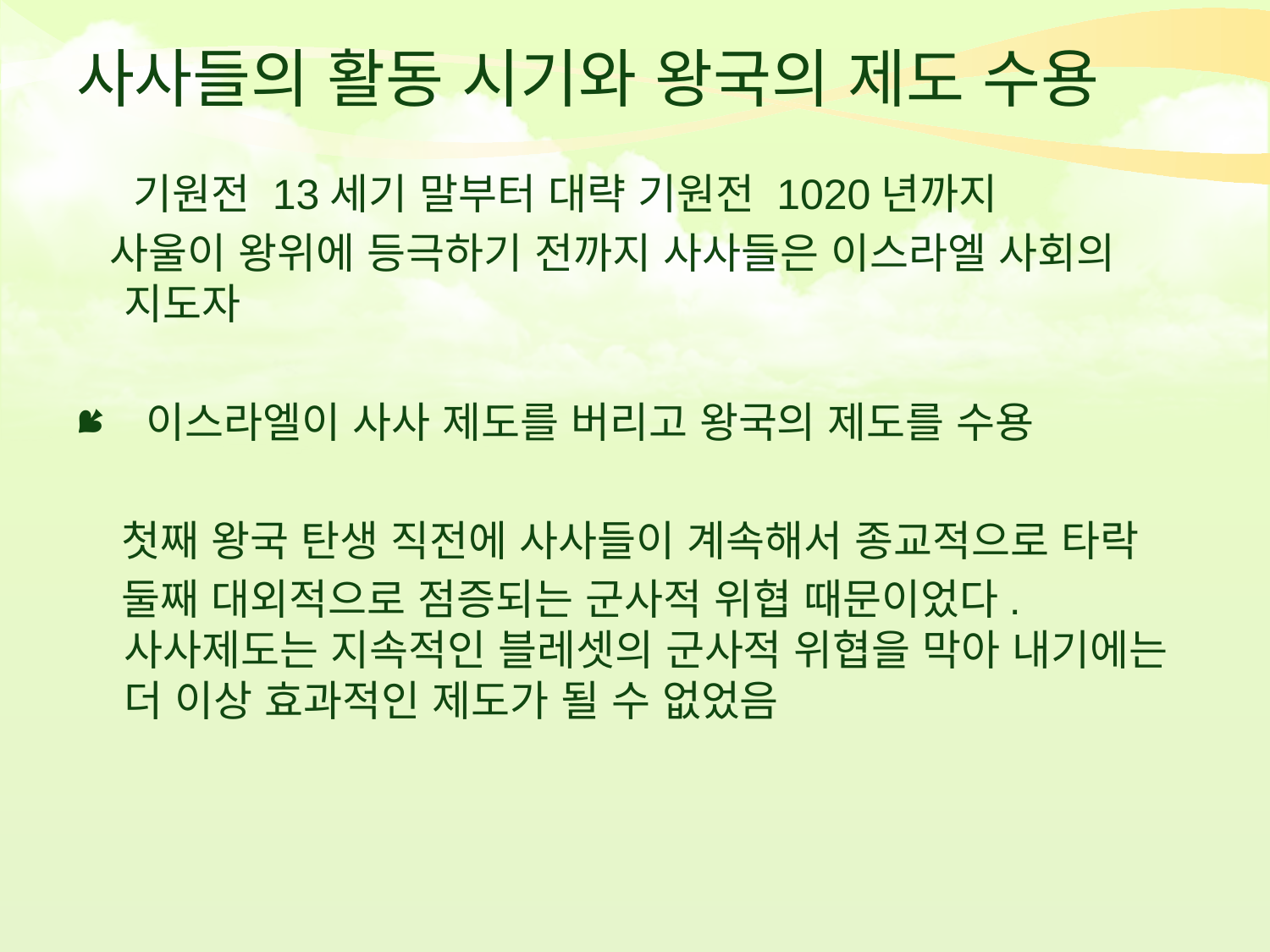

# 사사들의 활동 시기와 왕국의 제도 수용
    기원전 13세기 말부터 대략 기원전 1020년까지
  사울이 왕위에 등극하기 전까지 사사들은 이스라엘 사회의 지도자

 이스라엘이 사사 제도를 버리고 왕국의 제도를 수용

   첫째 왕국 탄생 직전에 사사들이 계속해서 종교적으로 타락
   둘째 대외적으로 점증되는 군사적 위협 때문이었다. 사사제도는 지속적인 블레셋의 군사적 위협을 막아 내기에는 더 이상 효과적인 제도가 될 수 없었음